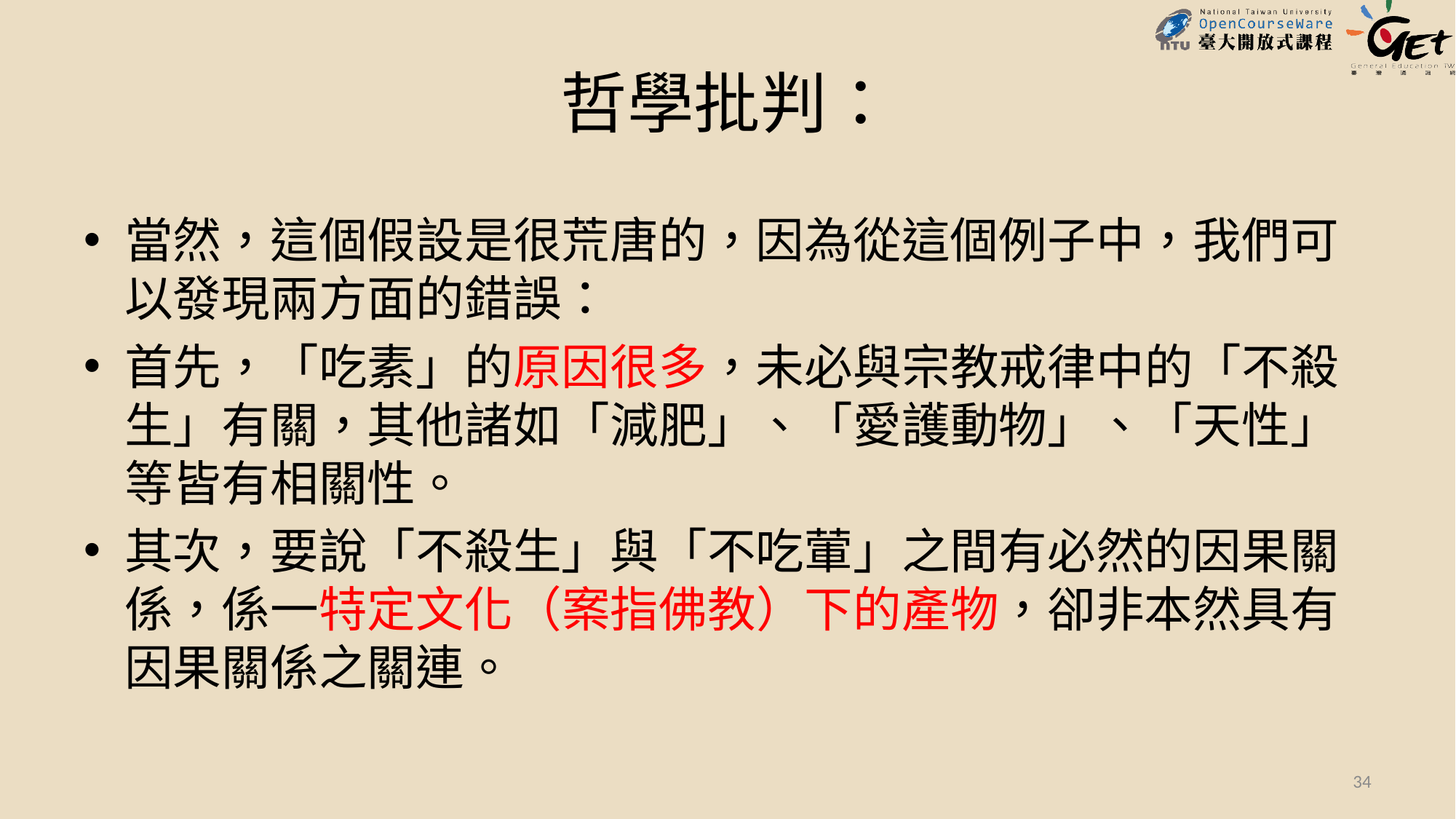

# 哲學批判：
當然，這個假設是很荒唐的，因為從這個例子中，我們可以發現兩方面的錯誤：
首先，「吃素」的原因很多，未必與宗教戒律中的「不殺生」有關，其他諸如「減肥」、「愛護動物」、「天性」等皆有相關性。
其次，要說「不殺生」與「不吃葷」之間有必然的因果關係，係一特定文化（案指佛教）下的產物，卻非本然具有因果關係之關連。
34